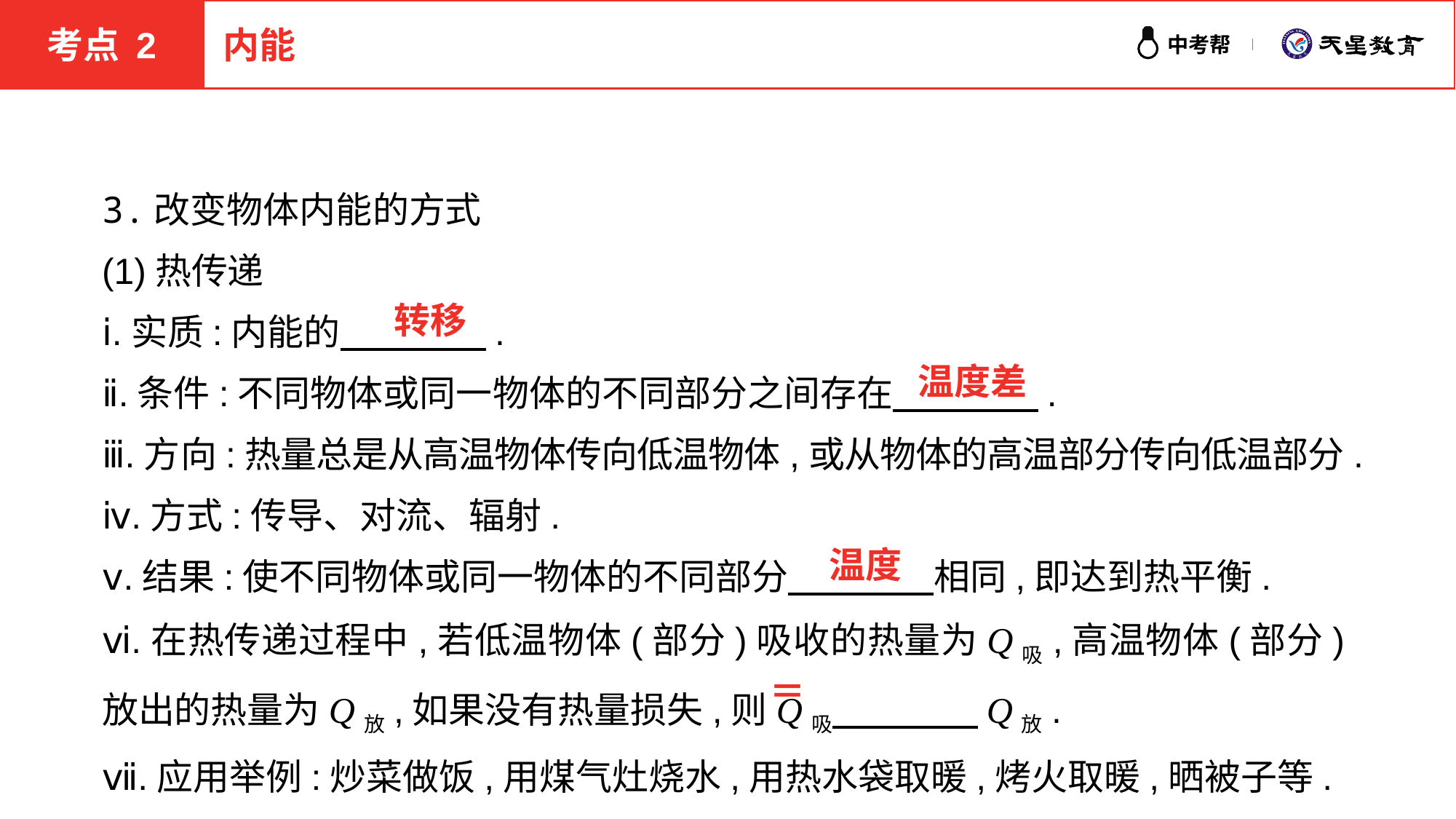

考点 2
内能
3.改变物体内能的方式
(1)热传递
ⅰ.实质:内能的　　　　.
ⅱ.条件:不同物体或同一物体的不同部分之间存在　　　　.
ⅲ.方向:热量总是从高温物体传向低温物体,或从物体的高温部分传向低温部分.
ⅳ.方式:传导、对流、辐射.
ⅴ.结果:使不同物体或同一物体的不同部分　　　　相同,即达到热平衡.
ⅵ.在热传递过程中,若低温物体(部分)吸收的热量为Q吸,高温物体(部分)放出的热量为Q放,如果没有热量损失,则Q吸　　　　Q放.
ⅶ.应用举例:炒菜做饭,用煤气灶烧水,用热水袋取暖,烤火取暖,晒被子等.
转移
温度差
温度
＝